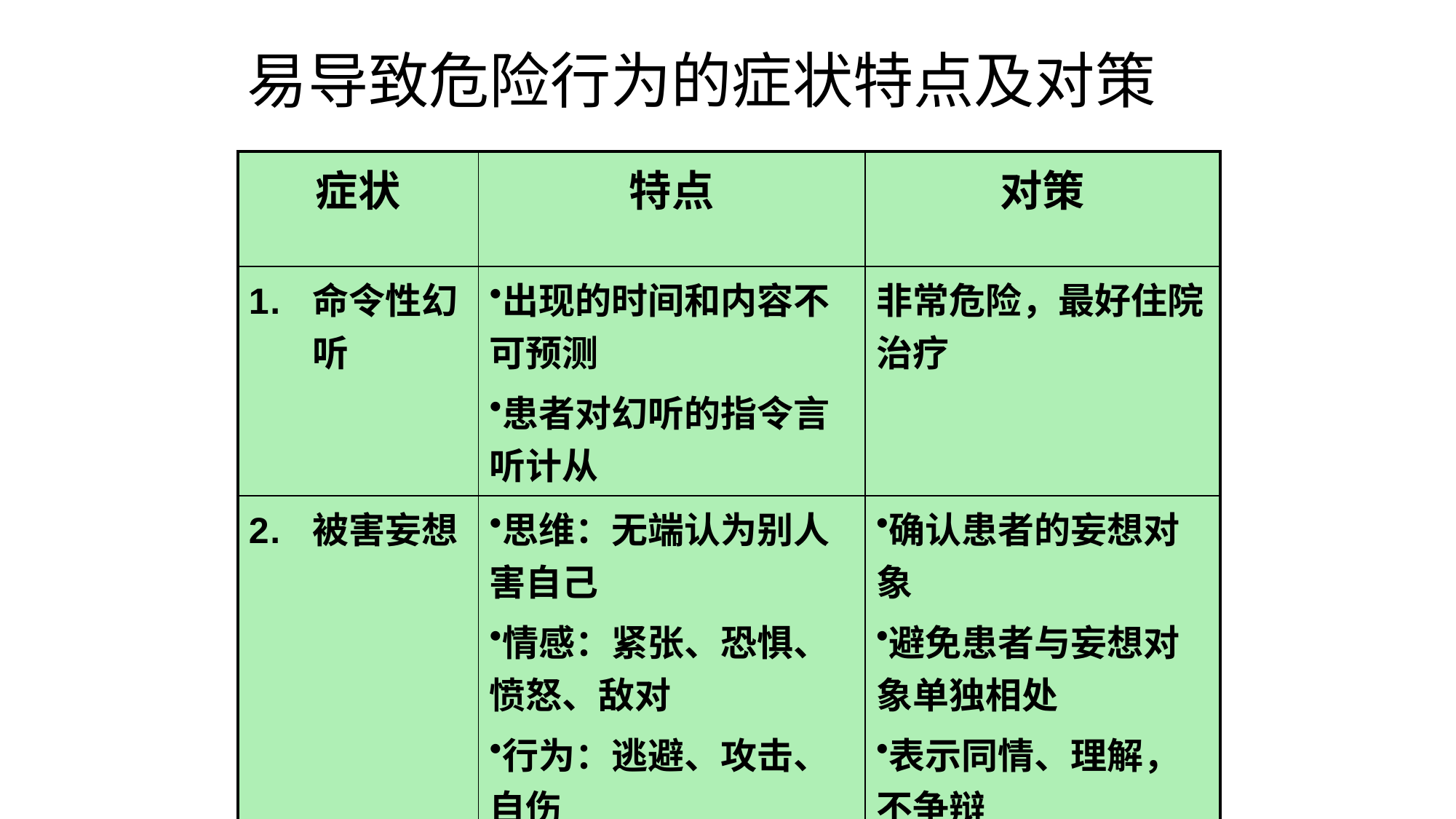

# 易导致危险行为的症状特点及对策
| 症状 | 特点 | 对策 |
| --- | --- | --- |
| 命令性幻听 | 出现的时间和内容不可预测 患者对幻听的指令言听计从 | 非常危险，最好住院治疗 |
| 被害妄想 | 思维：无端认为别人害自己 情感：紧张、恐惧、愤怒、敌对 行为：逃避、攻击、自伤 | 确认患者的妄想对象 避免患者与妄想对象单独相处 表示同情、理解，不争辩 |
64